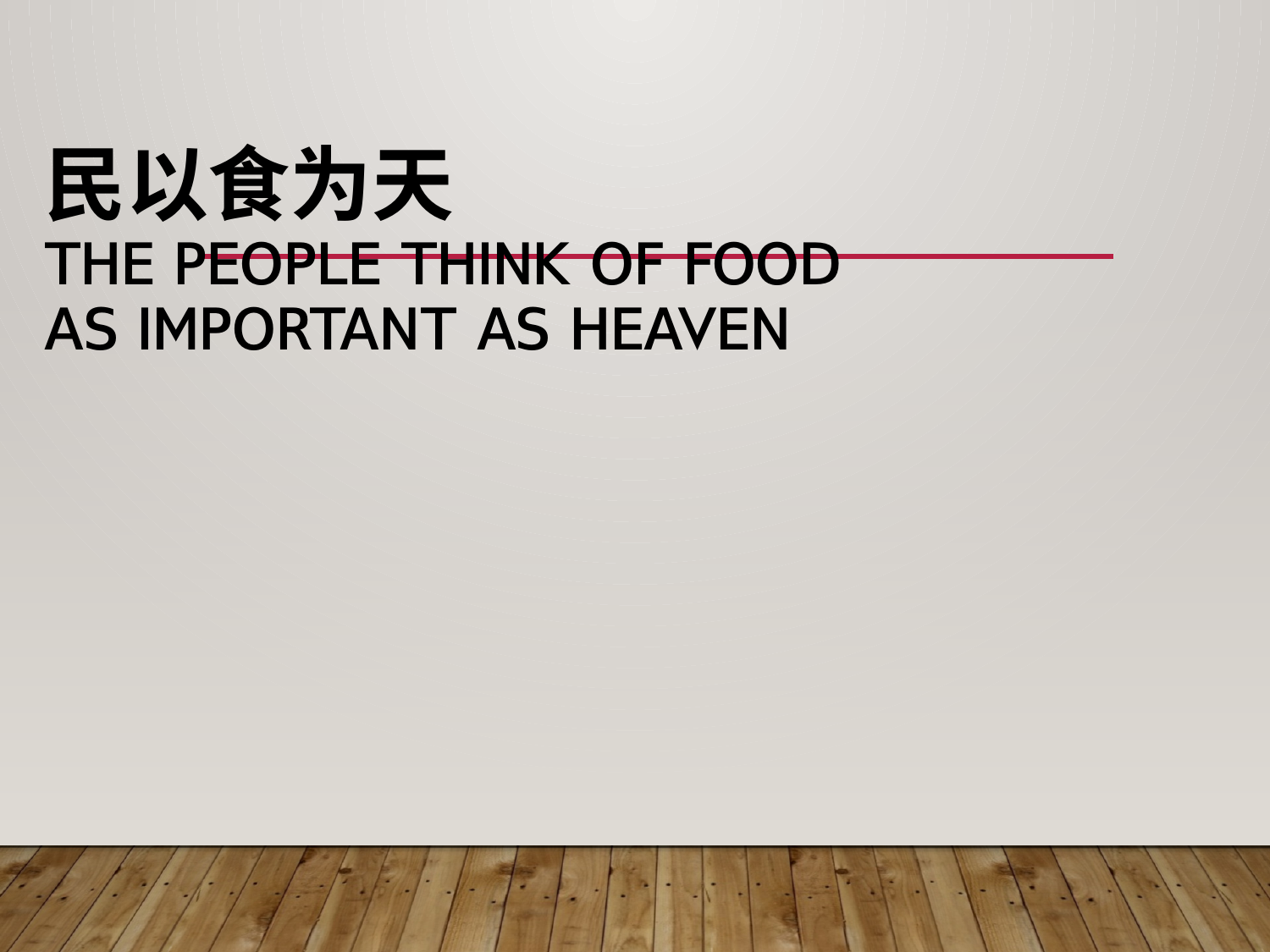

# 民以食为天 the people think of food as important as heaven